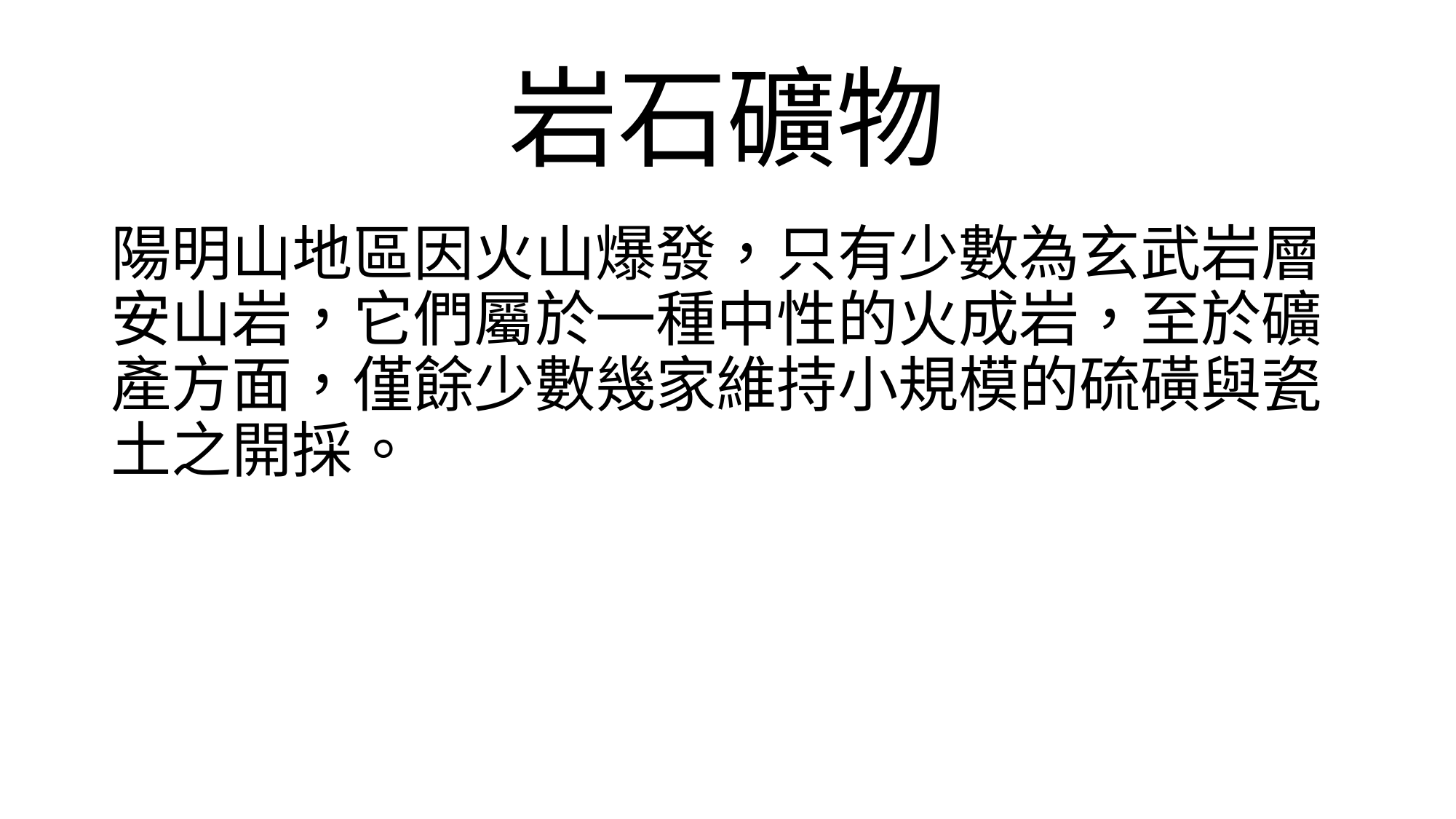

# 岩石礦物
陽明山地區因火山爆發，只有少數為玄武岩層安山岩，它們屬於一種中性的火成岩，至於礦產方面，僅餘少數幾家維持小規模的硫磺與瓷土之開採。